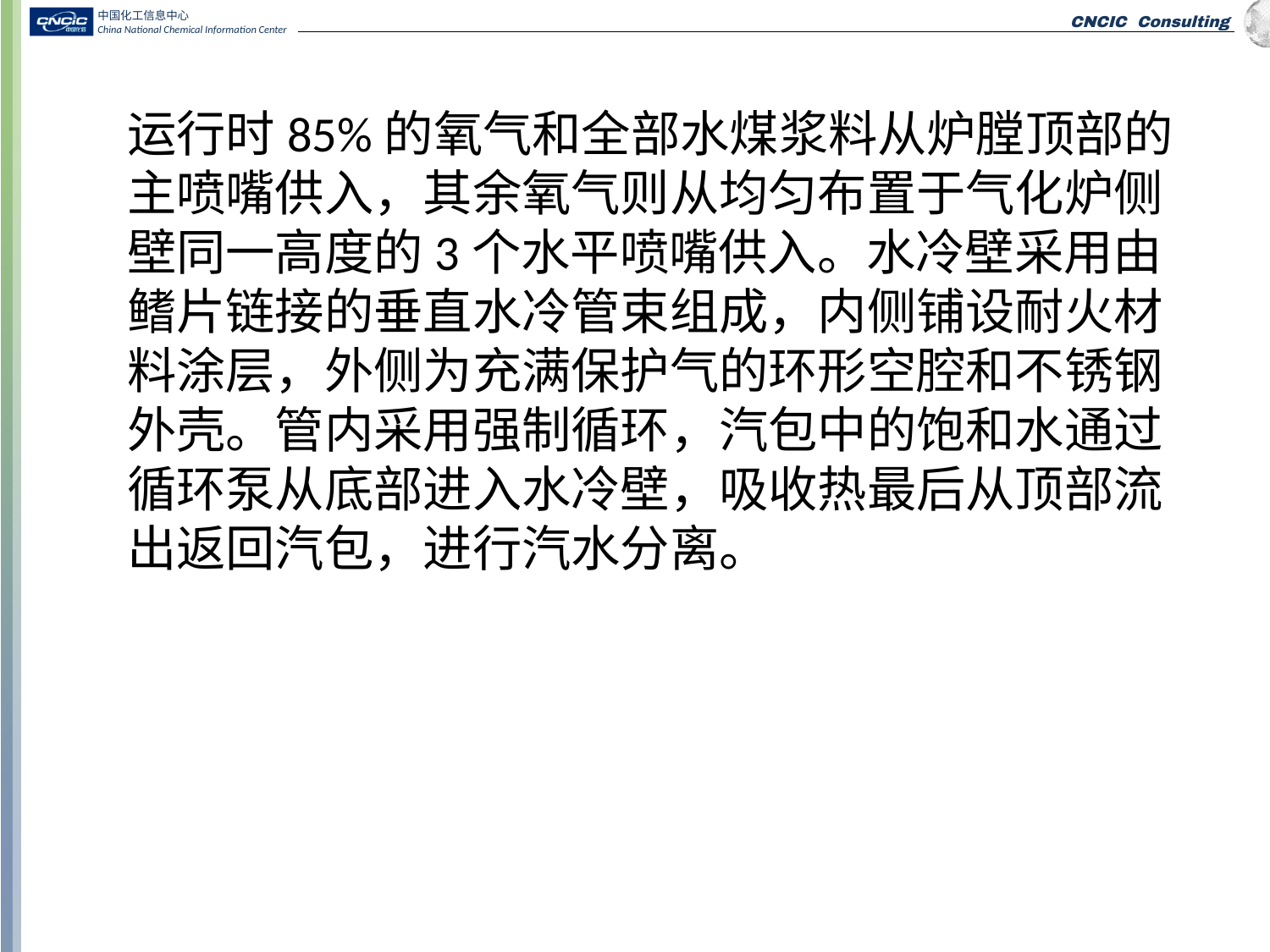

运行时85%的氧气和全部水煤浆料从炉膛顶部的主喷嘴供入，其余氧气则从均匀布置于气化炉侧壁同一高度的3个水平喷嘴供入。水冷壁采用由鳍片链接的垂直水冷管束组成，内侧铺设耐火材料涂层，外侧为充满保护气的环形空腔和不锈钢外壳。管内采用强制循环，汽包中的饱和水通过循环泵从底部进入水冷壁，吸收热最后从顶部流出返回汽包，进行汽水分离。